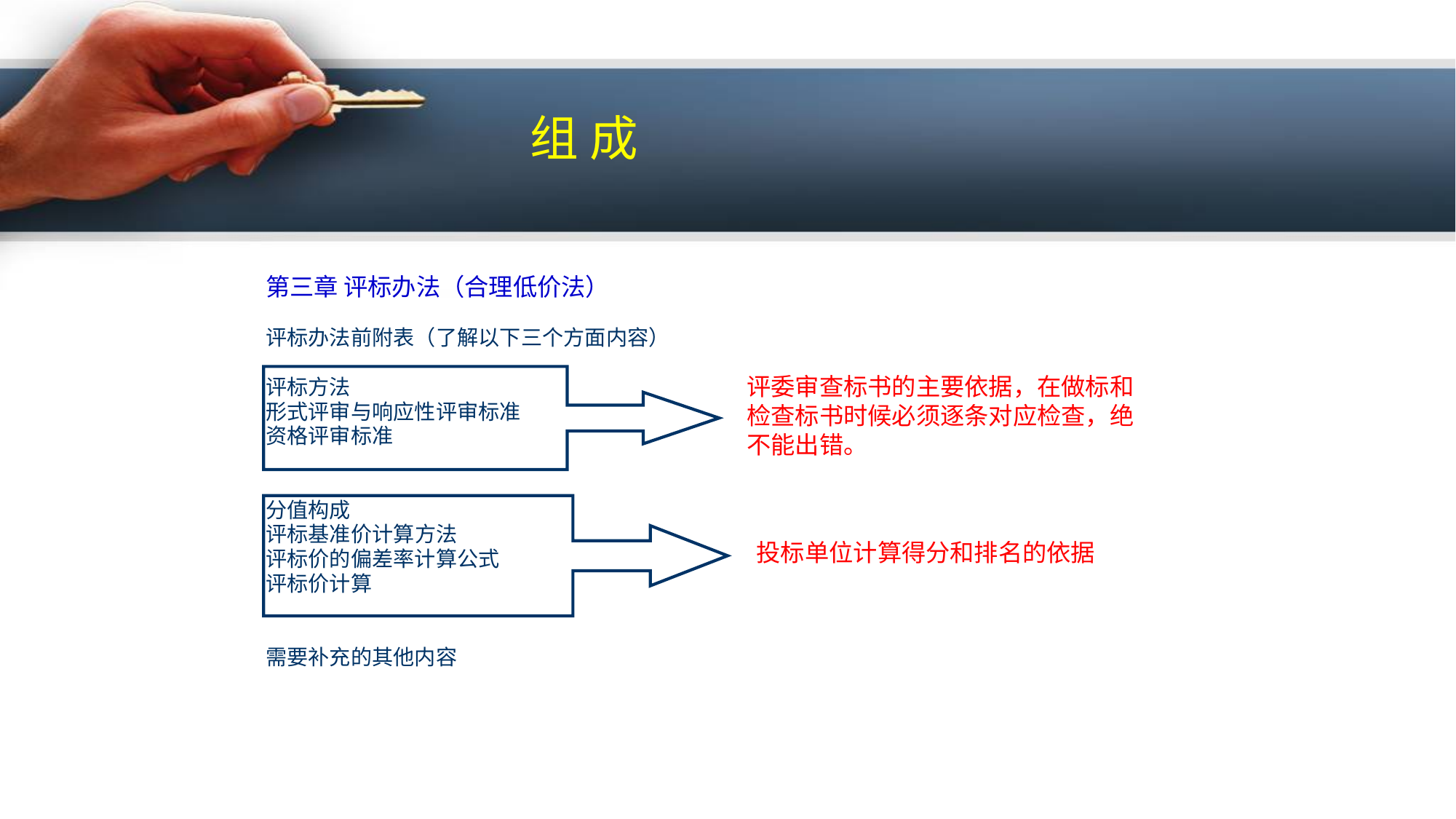

组 成
第三章 评标办法（合理低价法）

评标办法前附表（了解以下三个方面内容）

评标方法
形式评审与响应性评审标准
资格评审标准

分值构成
评标基准价计算方法
评标价的偏差率计算公式
评标价计算

需要补充的其他内容

评委审查标书的主要依据，在做标和检查标书时候必须逐条对应检查，绝不能出错。

投标单位计算得分和排名的依据